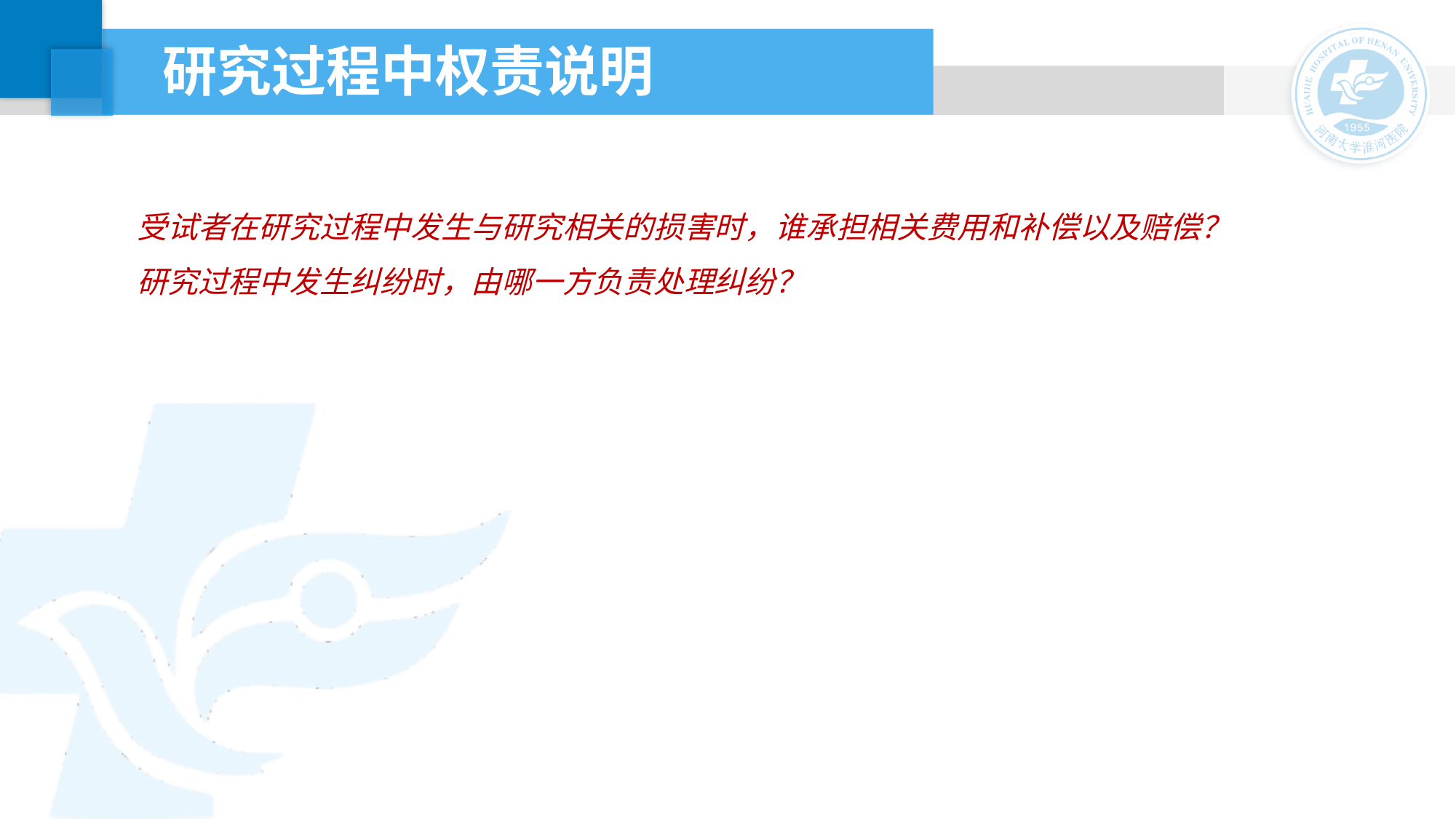

研究过程中权责说明
受试者在研究过程中发生与研究相关的损害时，谁承担相关费用和补偿以及赔偿？
研究过程中发生纠纷时，由哪一方负责处理纠纷？